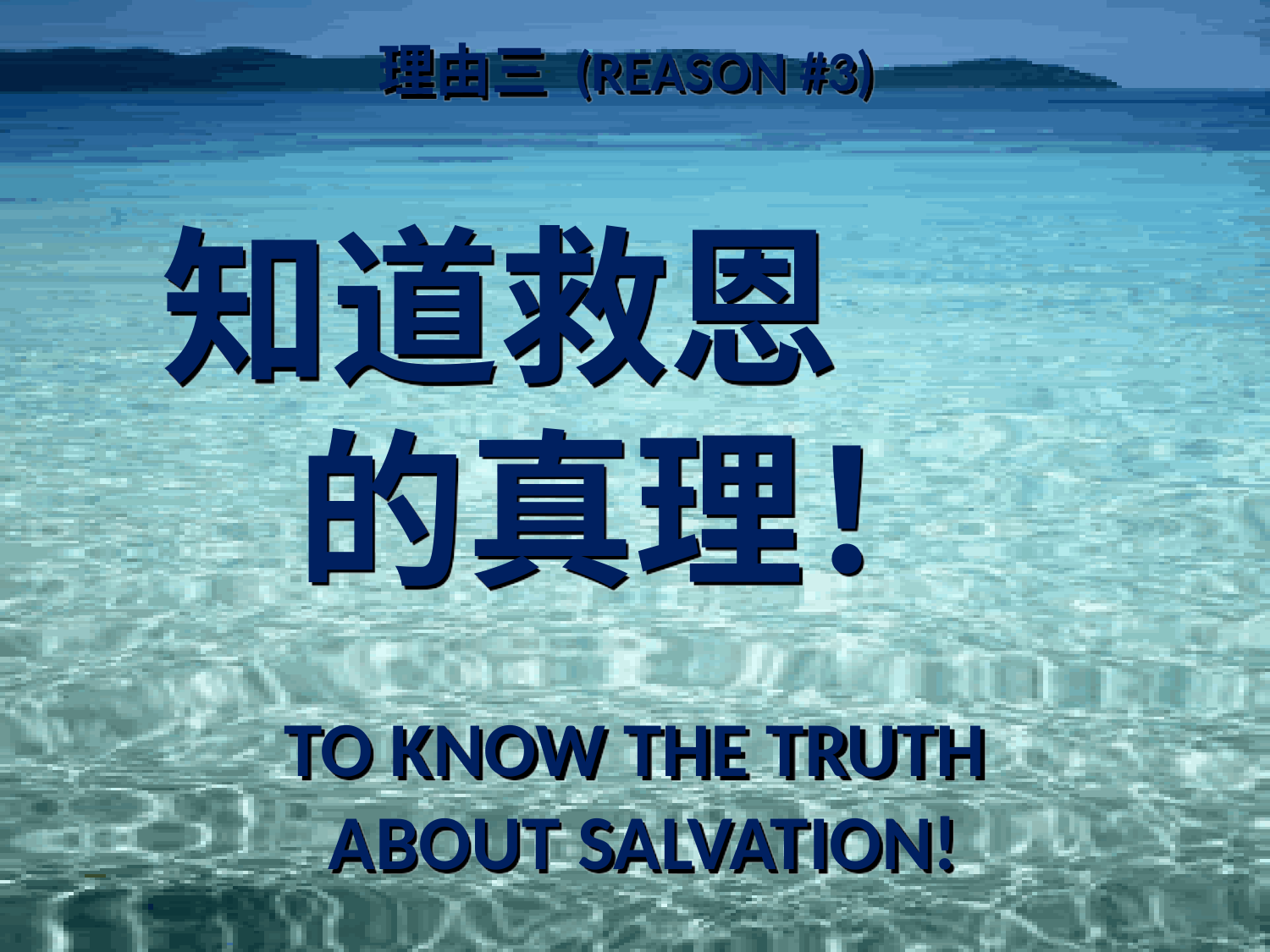

# 理由三 (Reason #3) 知道救恩        的真理！ To know the TRUTH about SALVATION!